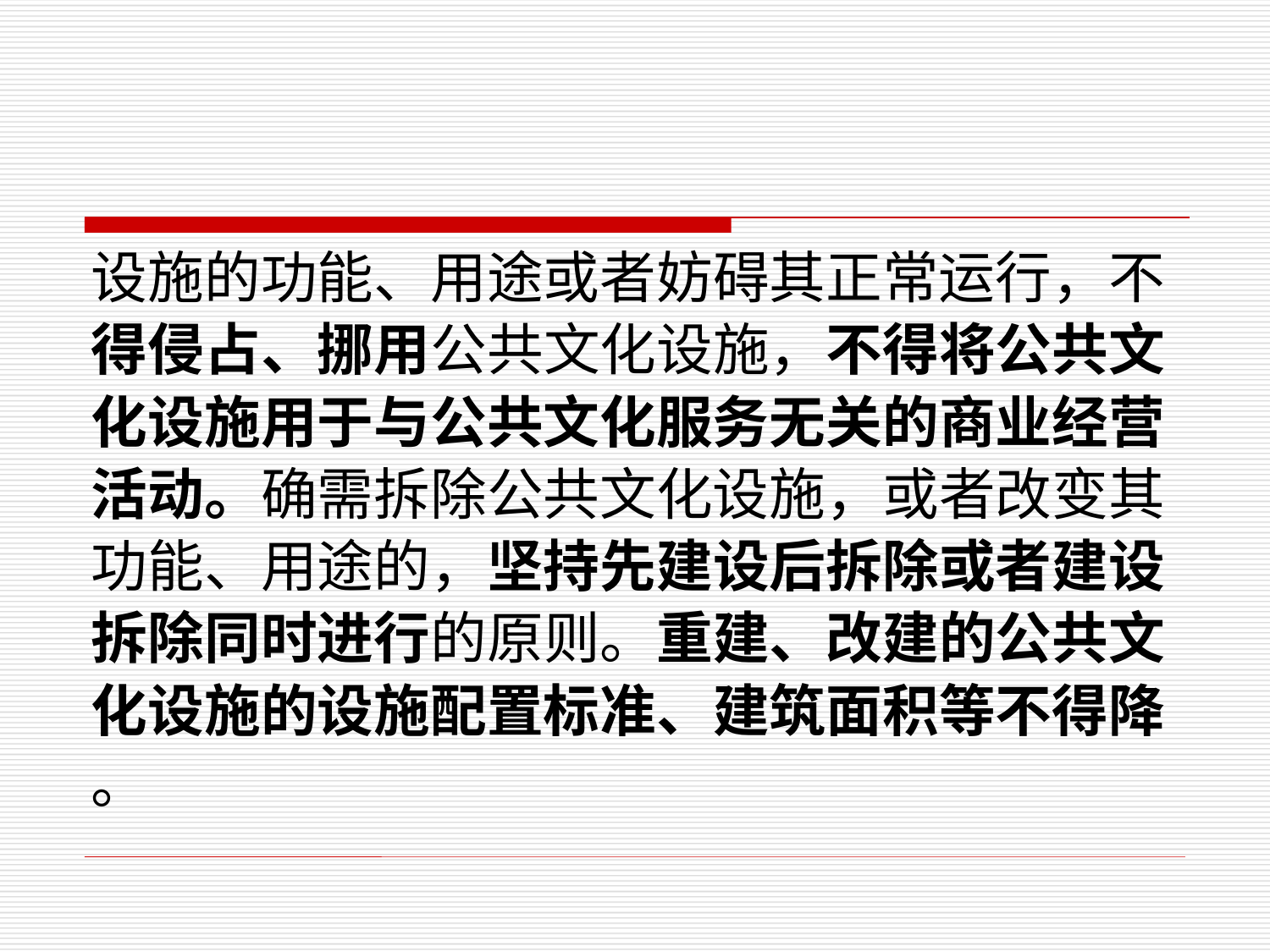

设施的功能、用途或者妨碍其正常运行，不
得侵占、挪用公共文化设施，不得将公共文
化设施用于与公共文化服务无关的商业经营
活动。确需拆除公共文化设施，或者改变其
功能、用途的，坚持先建设后拆除或者建设
拆除同时进行的原则。重建、改建的公共文
化设施的设施配置标准、建筑面积等不得降
。